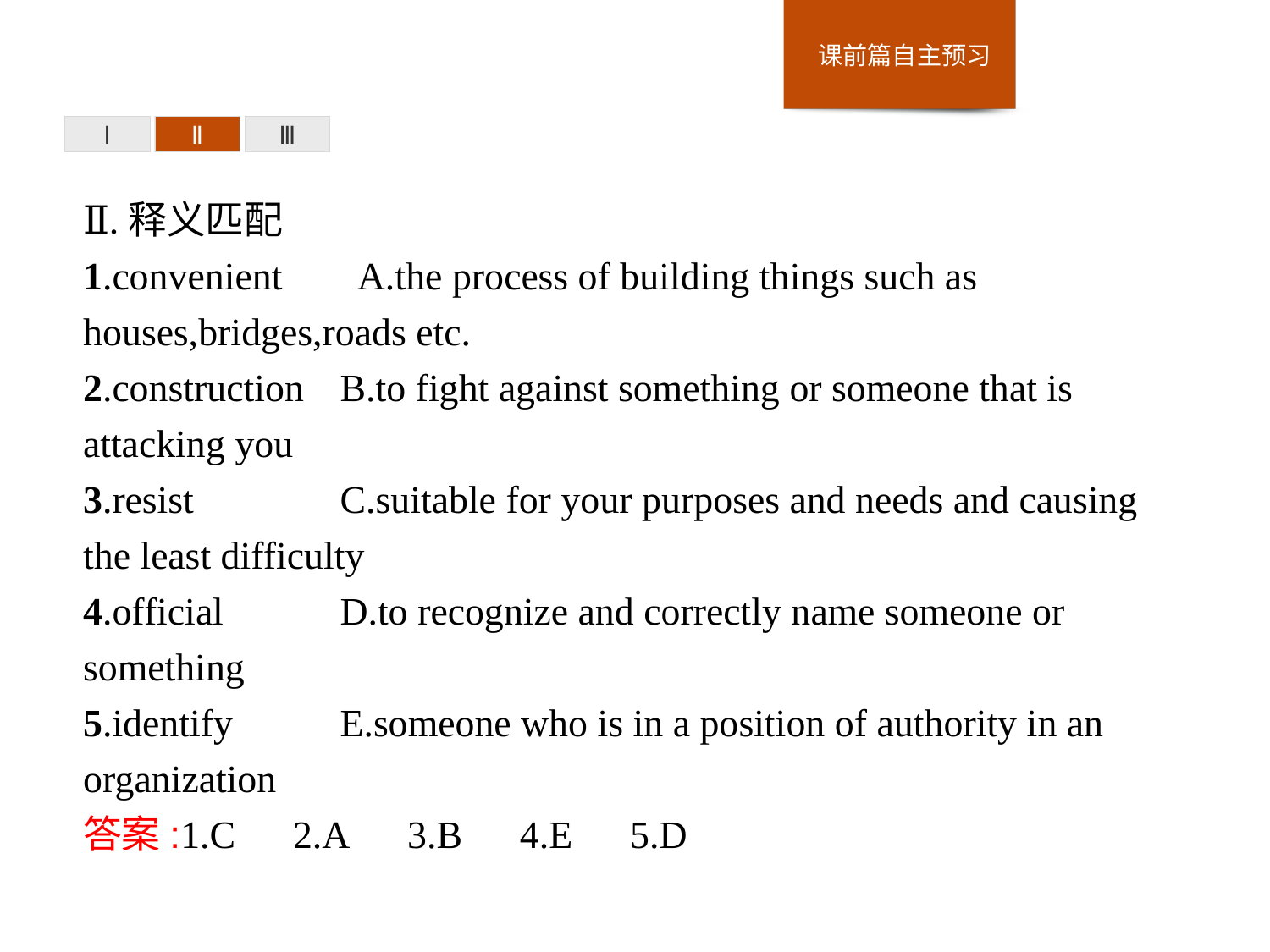

Ⅰ
Ⅱ
Ⅲ
Ⅱ.释义匹配
1.convenient　  A.the process of building things such as houses,bridges,roads etc.
2.construction	B.to fight against something or someone that is attacking you
3.resist		C.suitable for your purposes and needs and causing the least difficulty
4.official		D.to recognize and correctly name someone or something
5.identify	E.someone who is in a position of authority in an organization
答案:1.C　2.A　3.B　4.E　5.D